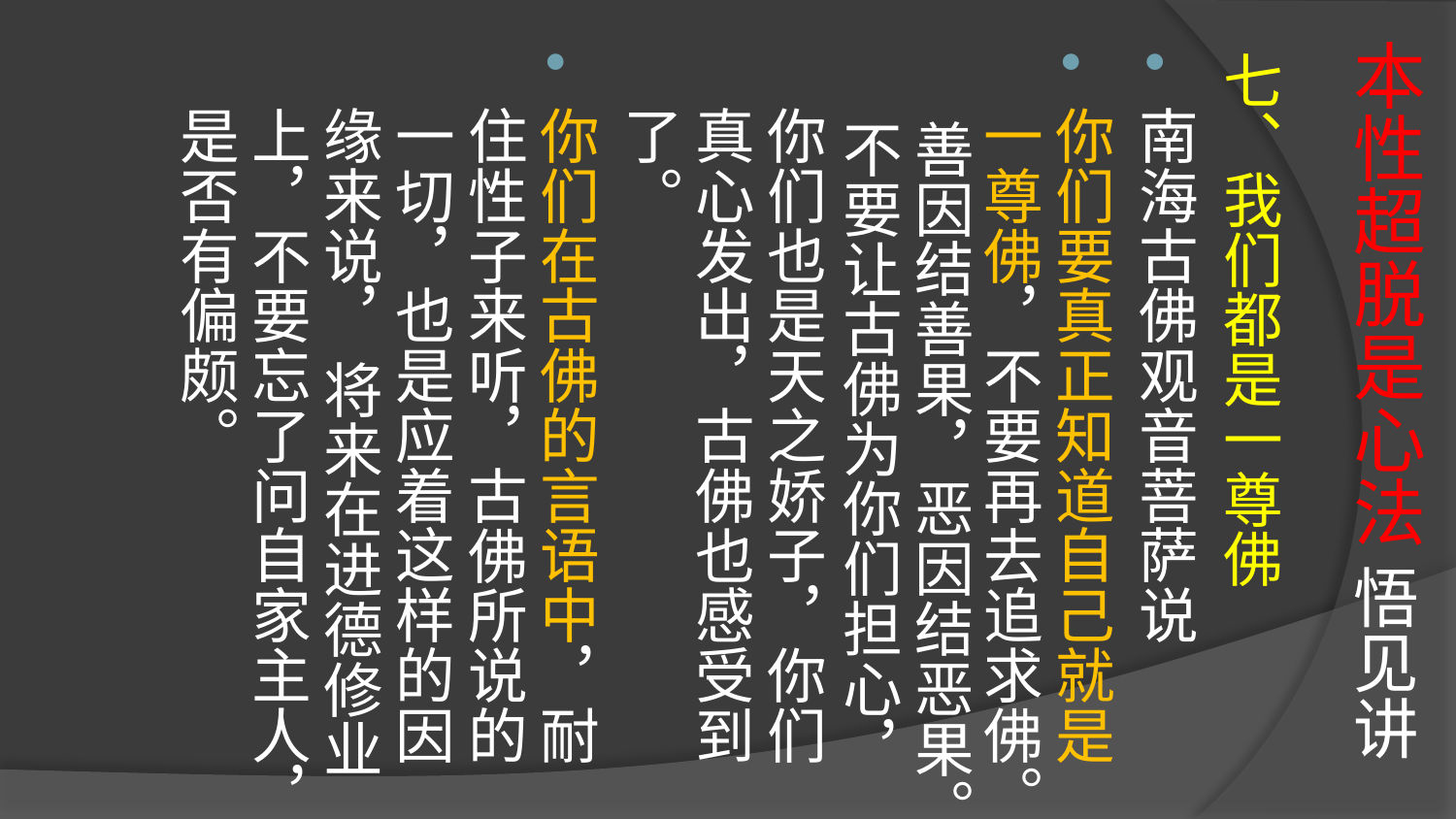

# 本性超脱是心法 悟见讲
七、我们都是一尊佛
南海古佛观音菩萨说
你们要真正知道自己就是一尊佛，不要再去追求佛。 善因结善果，恶因结恶果。 不要让古佛为你们担心，你们也是天之娇子，你们真心发出，古佛也感受到了。
你们在古佛的言语中，耐住性子来听，古佛所说的一切，也是应着这样的因缘来说， 将来在进德修业上，不要忘了问自家主人，是否有偏颇。